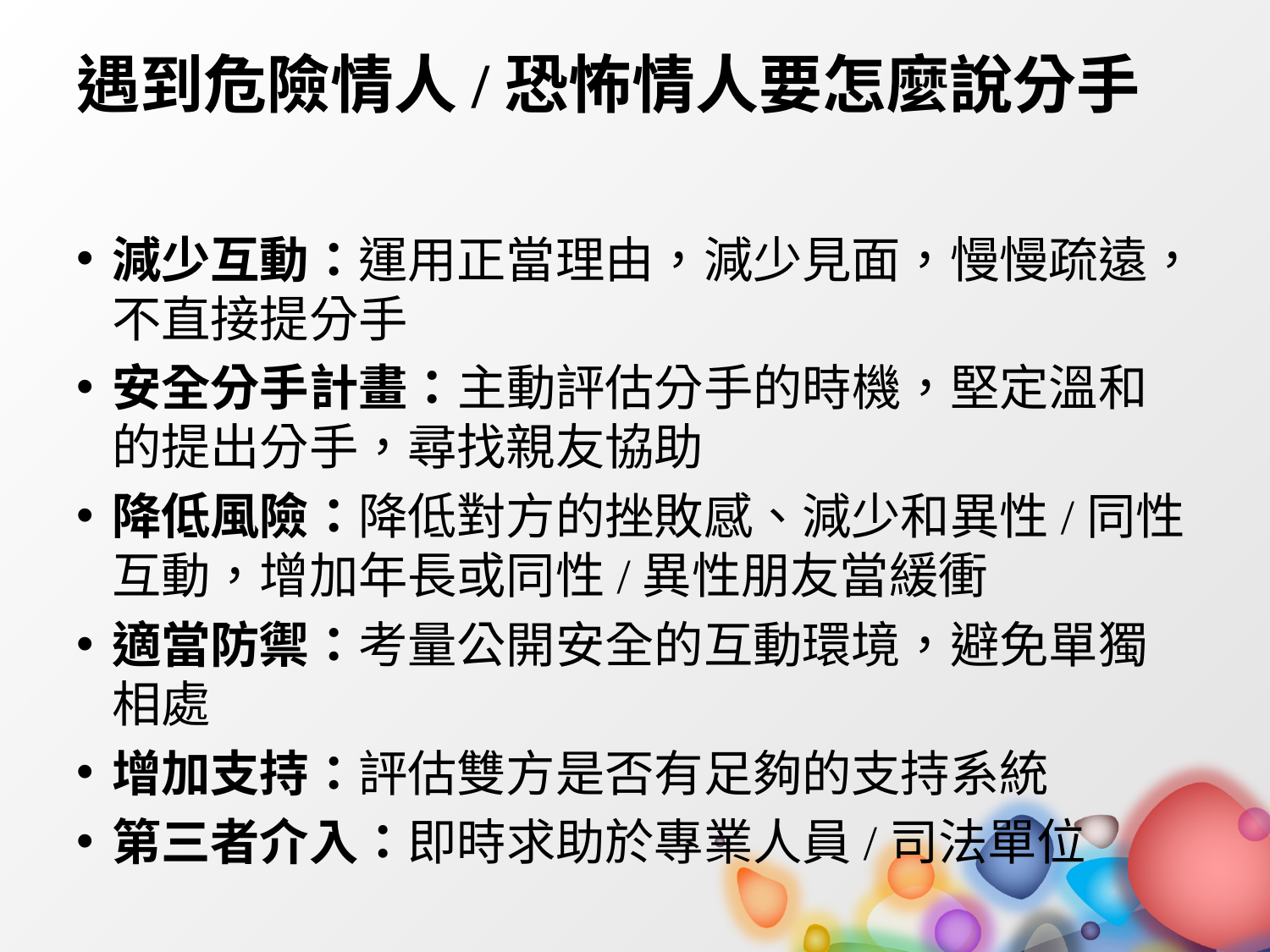

# 遇到危險情人/恐怖情人要怎麼說分手
減少互動：運用正當理由，減少見面，慢慢疏遠，不直接提分手
安全分手計畫：主動評估分手的時機，堅定溫和的提出分手，尋找親友協助
降低風險：降低對方的挫敗感、減少和異性/同性互動，增加年長或同性/異性朋友當緩衝
適當防禦：考量公開安全的互動環境，避免單獨相處
增加支持：評估雙方是否有足夠的支持系統
第三者介入：即時求助於專業人員/司法單位